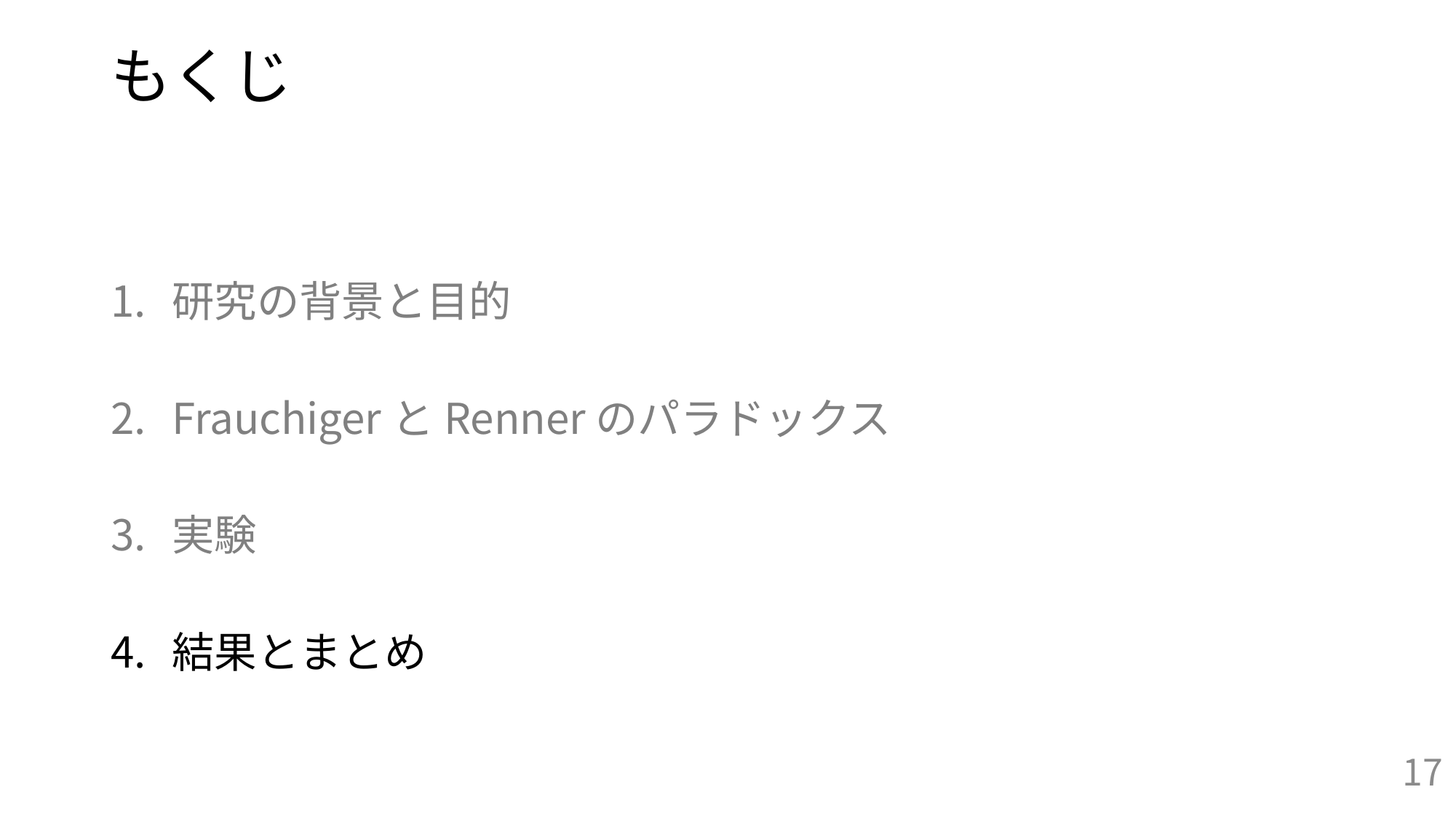

# もくじ
研究の背景と目的
FrauchigerとRennerのパラドックス
実験
結果とまとめ
17